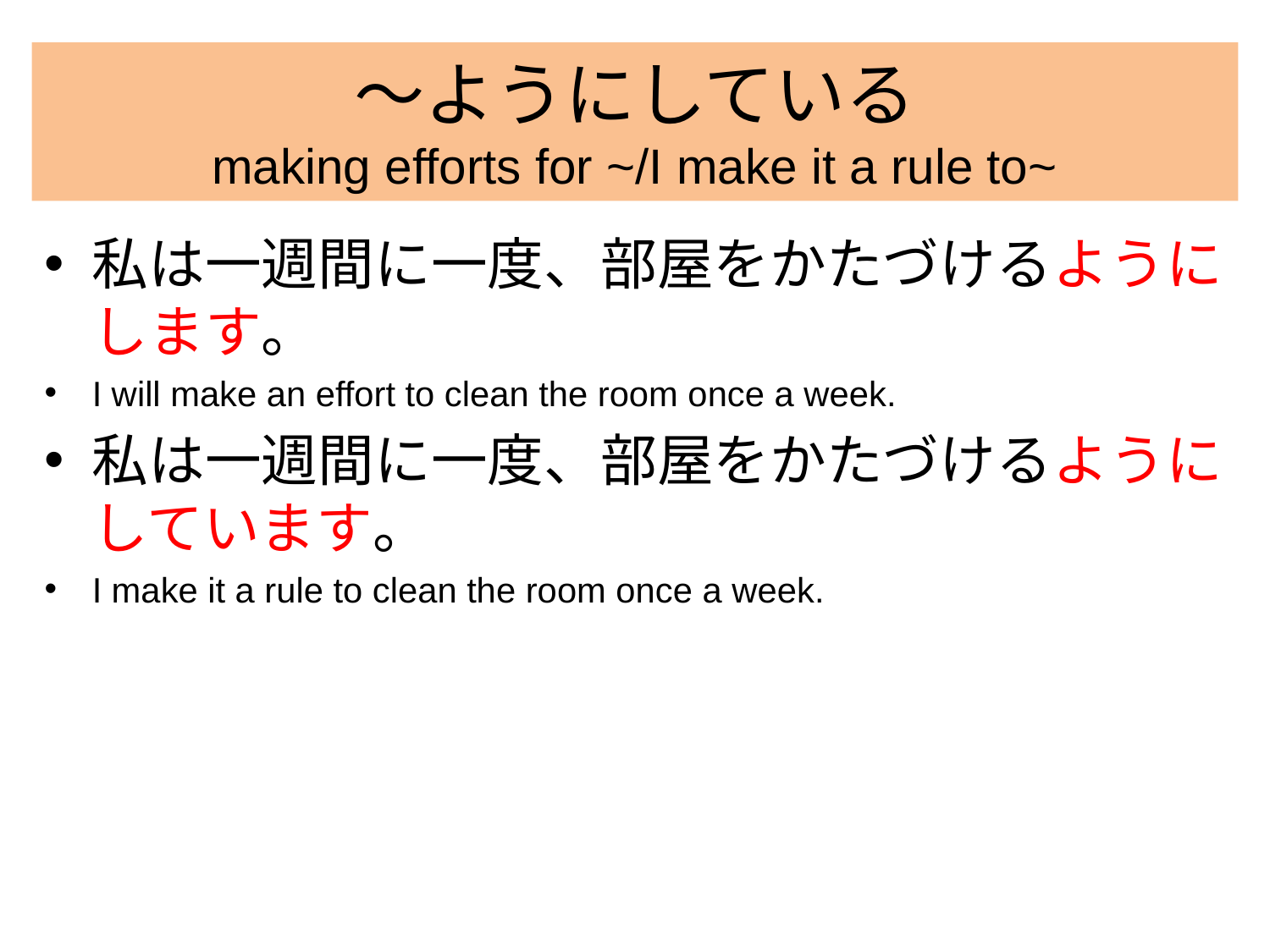

# 〜ようにしている making efforts for ~/I make it a rule to~
私は一週間に一度、部屋をかたづけるようにします。
I will make an effort to clean the room once a week.
私は一週間に一度、部屋をかたづけるようにしています。
I make it a rule to clean the room once a week.